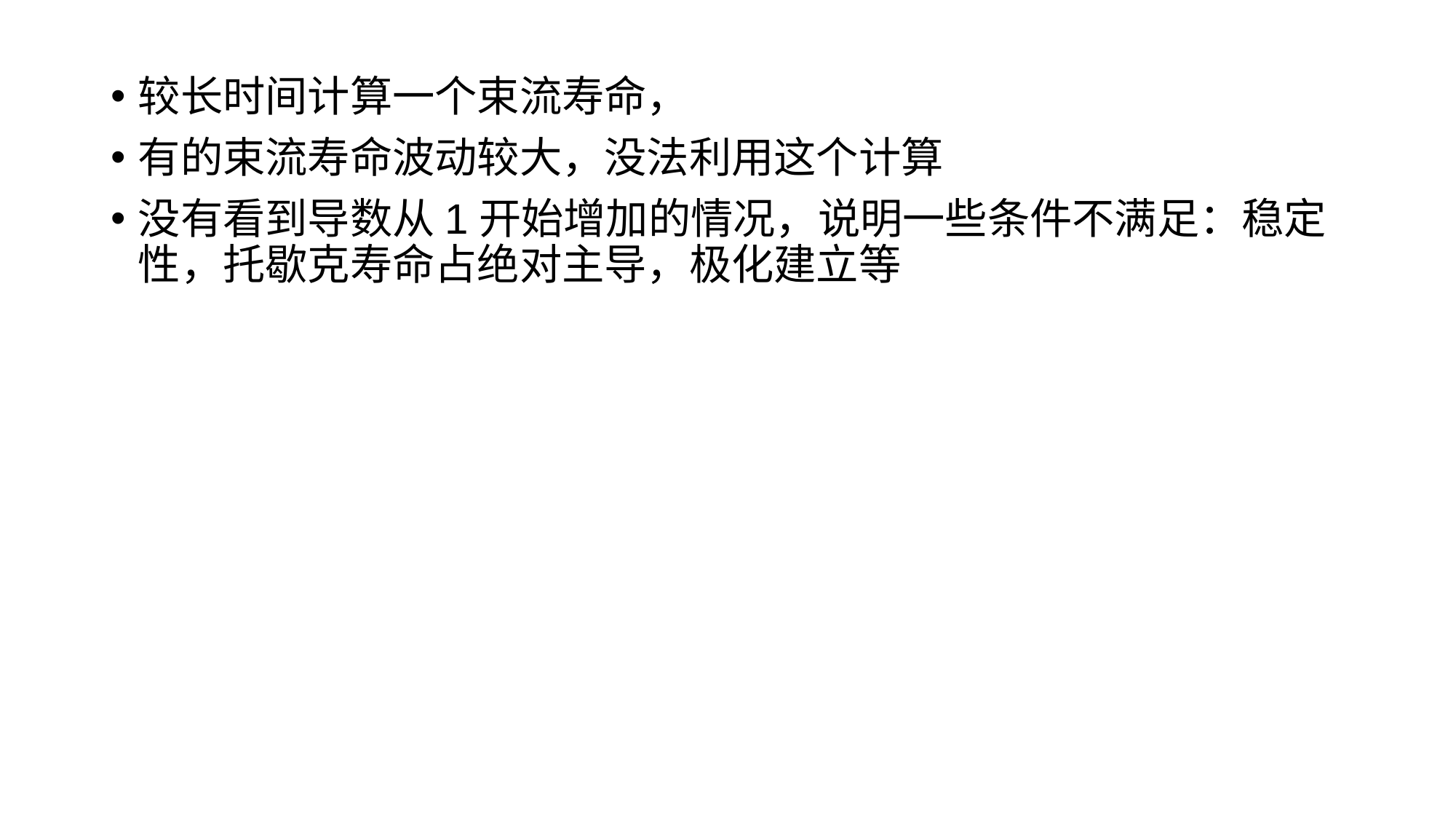

较长时间计算一个束流寿命，
有的束流寿命波动较大，没法利用这个计算
没有看到导数从1开始增加的情况，说明一些条件不满足：稳定性，托歇克寿命占绝对主导，极化建立等